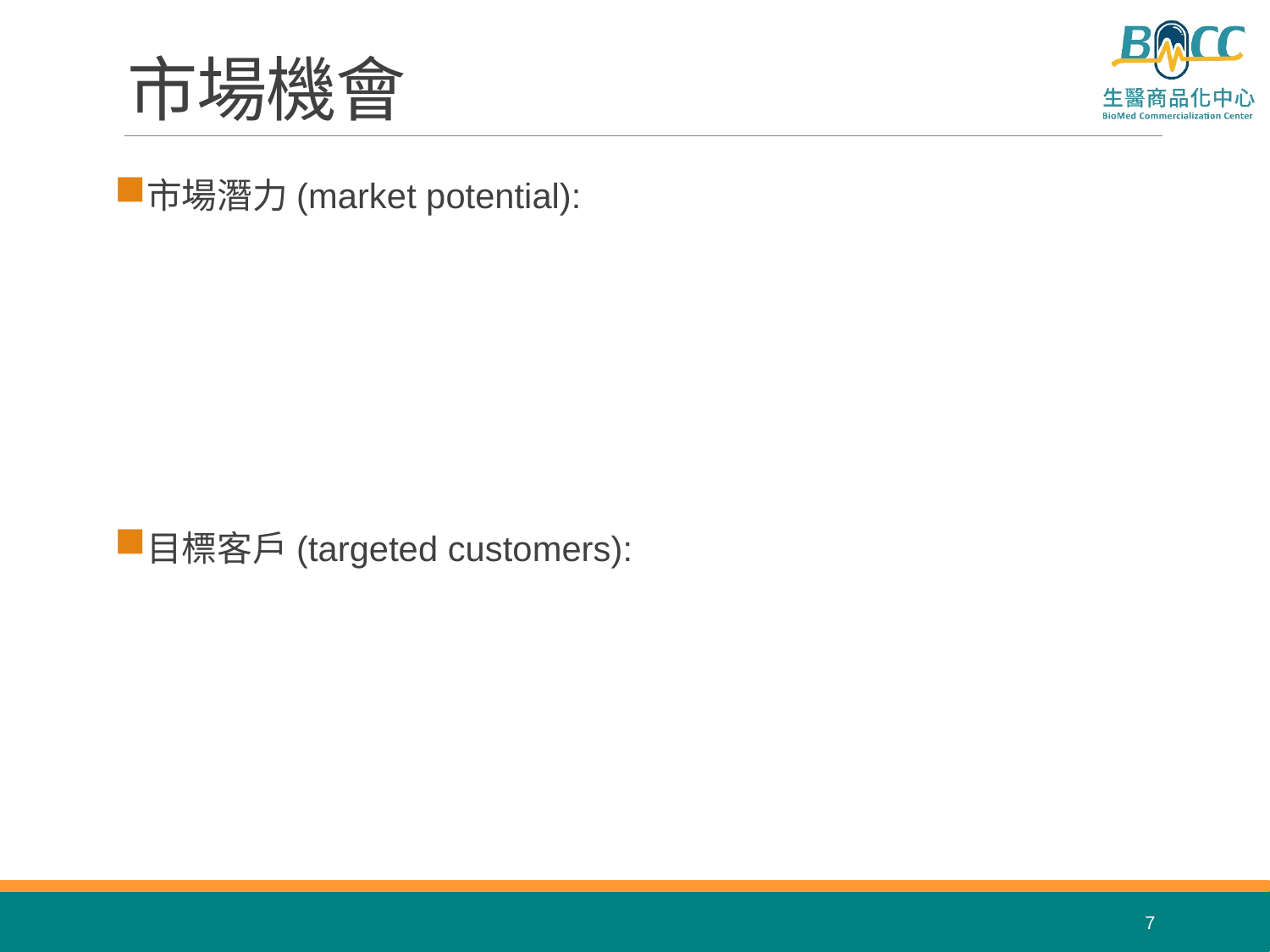

# 市場機會
市場潛力(market potential):

目標客戶(targeted customers):

7